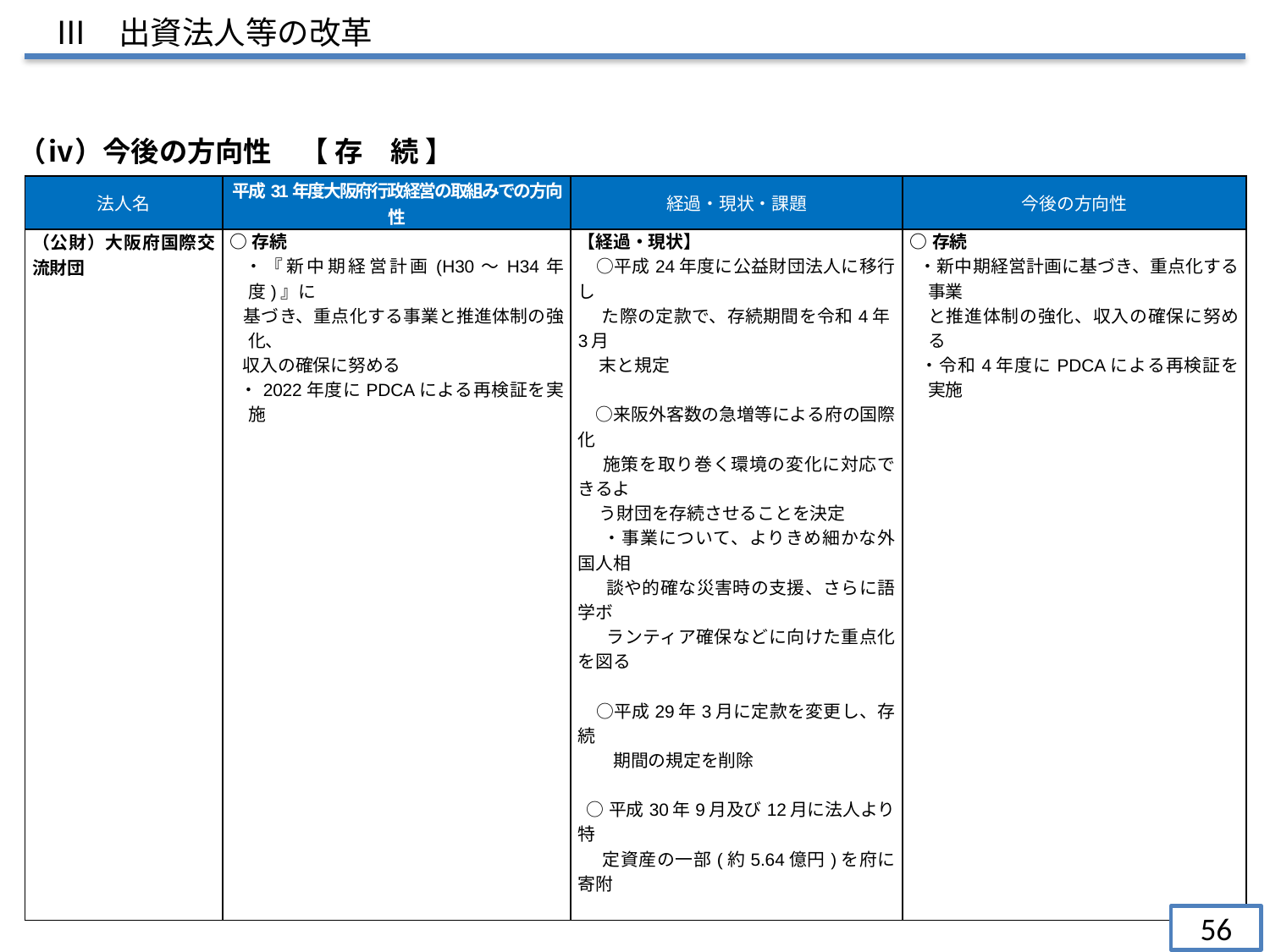

Ⅲ　出資法人等の改革
（ⅳ）今後の方向性　【 存　続 】
| 法人名 | 平成31年度大阪府行政経営の取組みでの方向性 | 経過・現状・課題 | 今後の方向性 |
| --- | --- | --- | --- |
| （公財）大阪府国際交流財団 | ○存続 ・『新中期経営計画(H30～H34年度)』に 基づき、重点化する事業と推進体制の強化、 収入の確保に努める ・2022年度にPDCAによる再検証を実施 | 【経過・現状】 　○平成24年度に公益財団法人に移行し た際の定款で、存続期間を令和4年3月 末と規定 　○来阪外客数の急増等による府の国際化 施策を取り巻く環境の変化に対応できるよ う財団を存続させることを決定 ・事業について、よりきめ細かな外国人相 談や的確な災害時の支援、さらに語学ボ ランティア確保などに向けた重点化を図る 　　　　 　○平成29年3月に定款を変更し、存続 　　期間の規定を削除 ○平成30年9月及び12月に法人より特 定資産の一部(約5.64億円)を府に寄附 | ○存続 ・新中期経営計画に基づき、重点化する事業 　と推進体制の強化、収入の確保に努める ・令和4年度にPDCAによる再検証を実施 |
|  |
| --- |
56